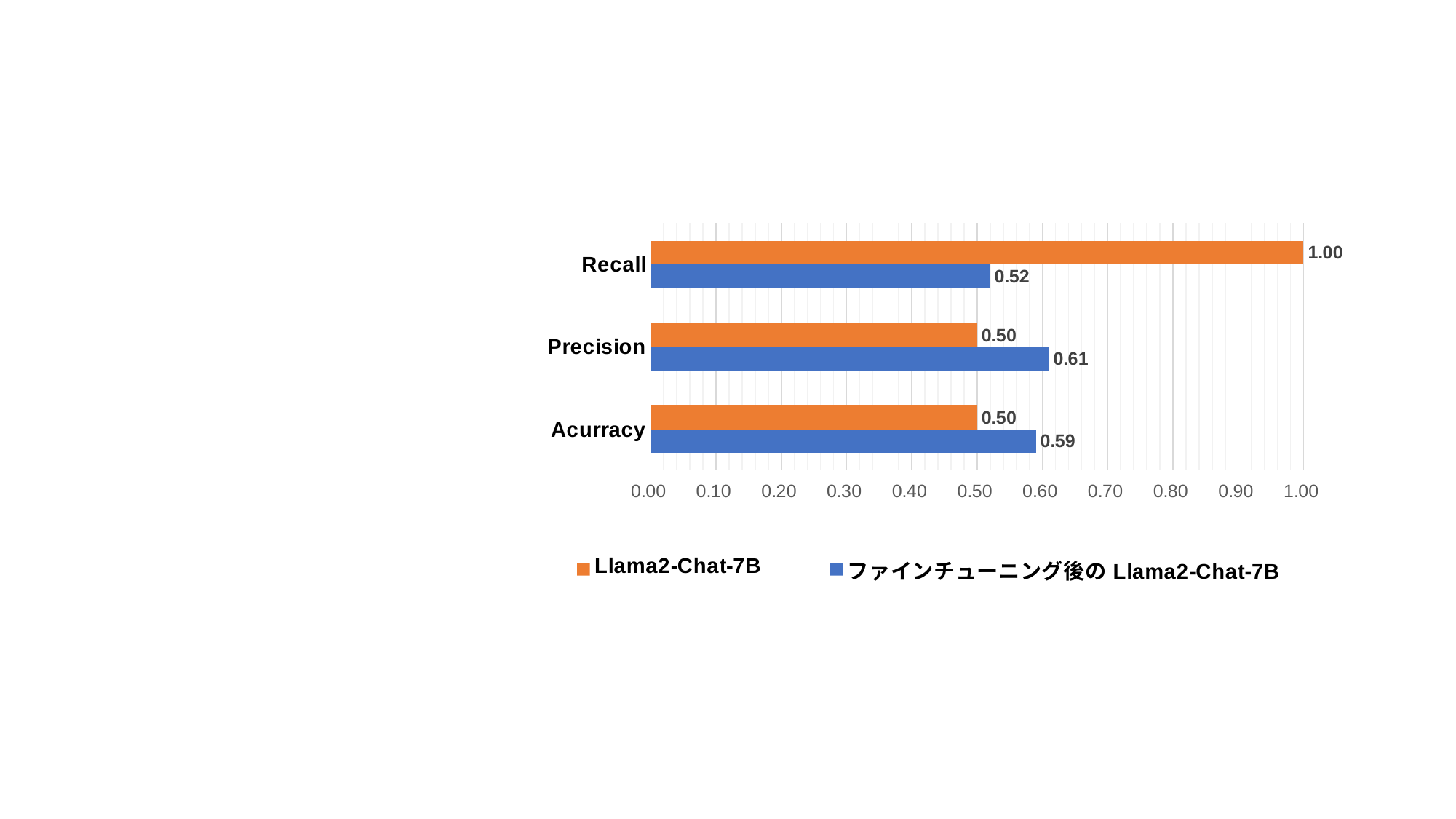

### Chart

| Category | ファインチューニング後のLlama2-Chat-7B | Llama2-Chat-7B |
|---|---|---|
| Acurracy | 0.59 | 0.5 |
| Precision | 0.61 | 0.5 |
| Recall | 0.52 | 1.0 |